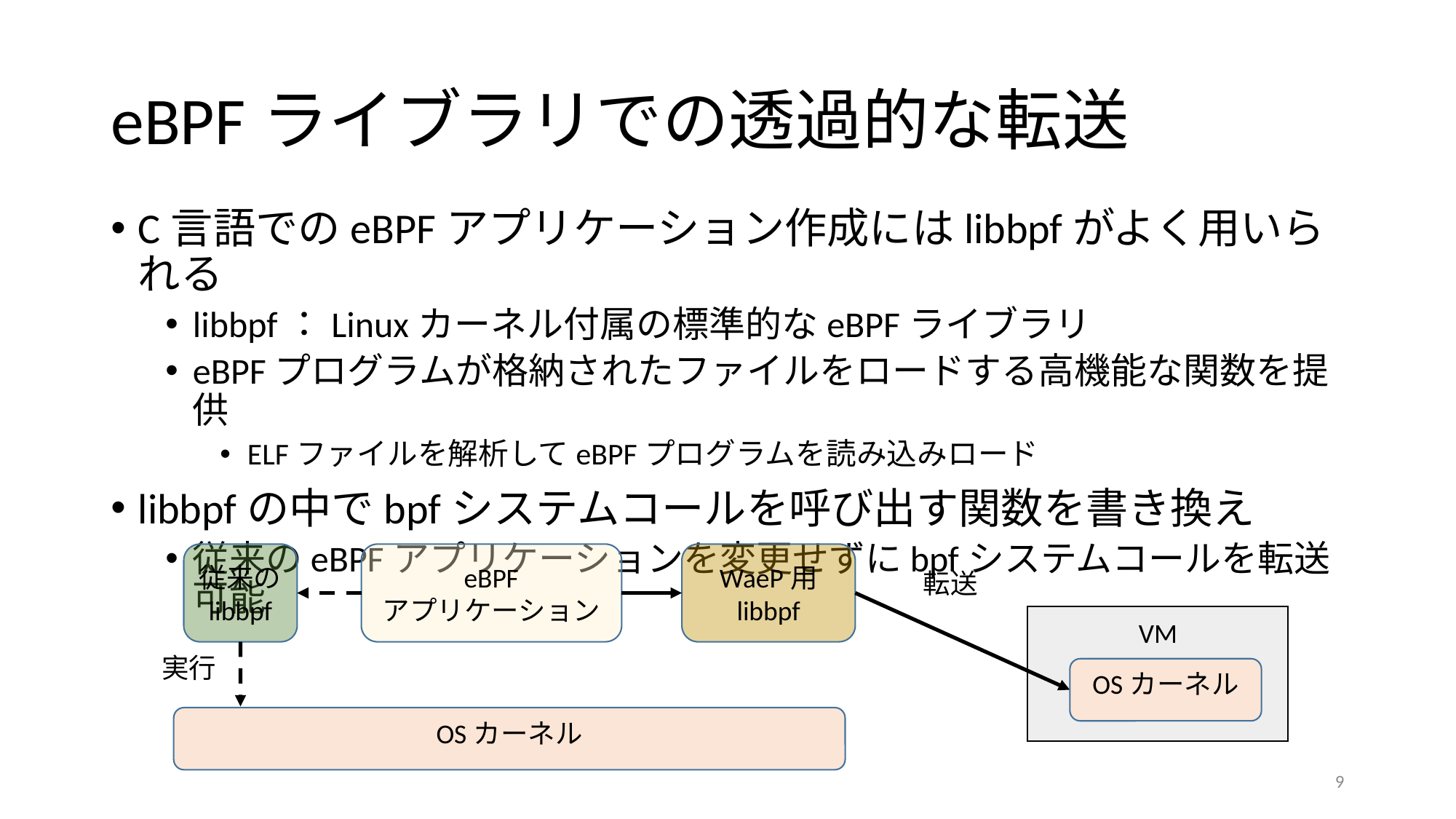

# eBPFライブラリでの透過的な転送
C言語でのeBPFアプリケーション作成にはlibbpfがよく用いられる
libbpf：Linuxカーネル付属の標準的なeBPFライブラリ
eBPFプログラムが格納されたファイルをロードする高機能な関数を提供
ELFファイルを解析してeBPFプログラムを読み込みロード
libbpfの中でbpfシステムコールを呼び出す関数を書き換え
従来のeBPFアプリケーションを変更せずにbpfシステムコールを転送可能
従来のlibbpf
WaeP用
libbpf
eBPF
アプリケーション
転送

VM
実行
OSカーネル
OSカーネル
9